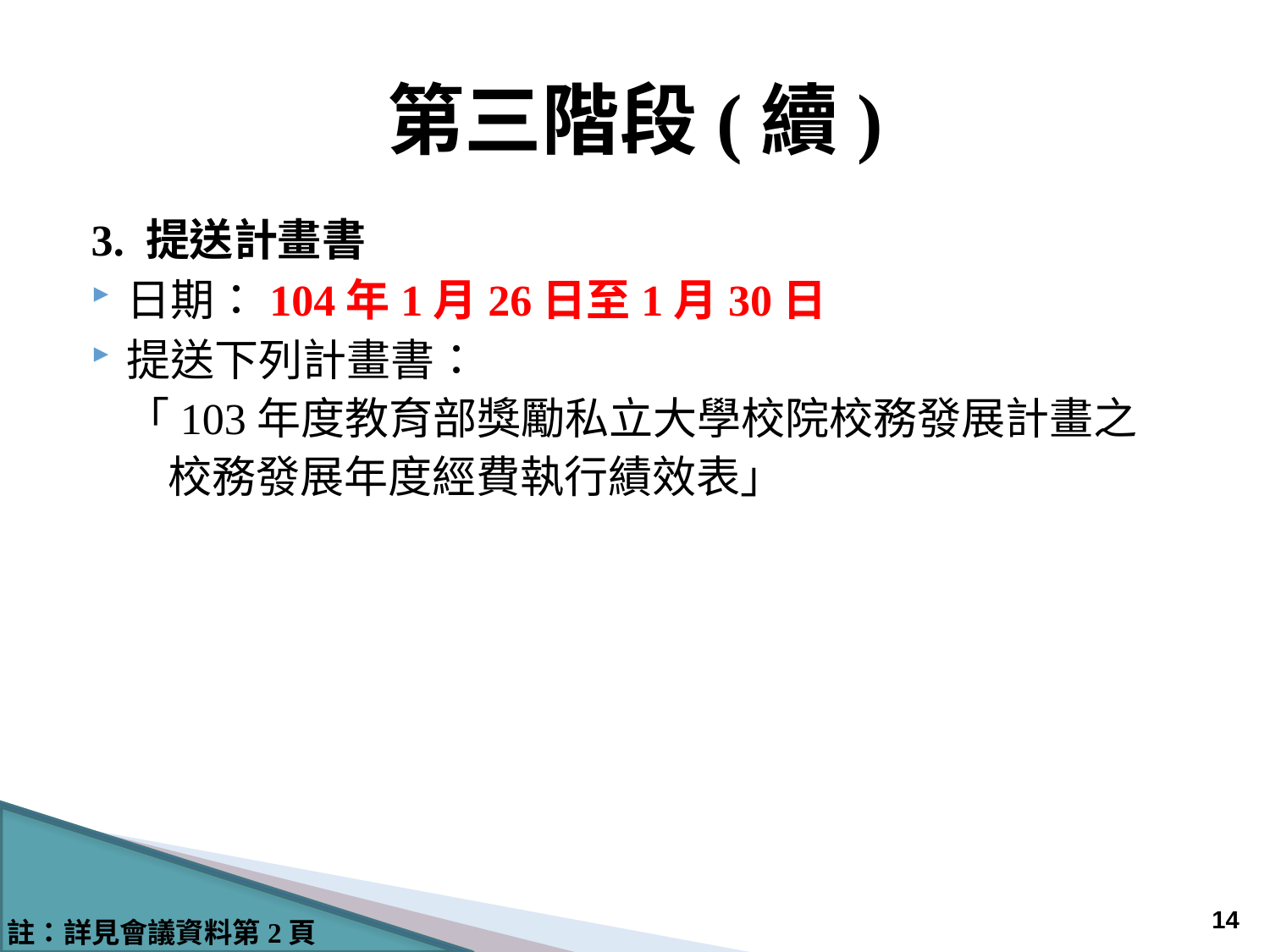

# 第三階段(續)
3. 提送計畫書
日期：104年1月26日至1月30日
提送下列計畫書：
「103年度教育部獎勵私立大學校院校務發展計畫之
校務發展年度經費執行績效表」

14
註：詳見會議資料第2頁